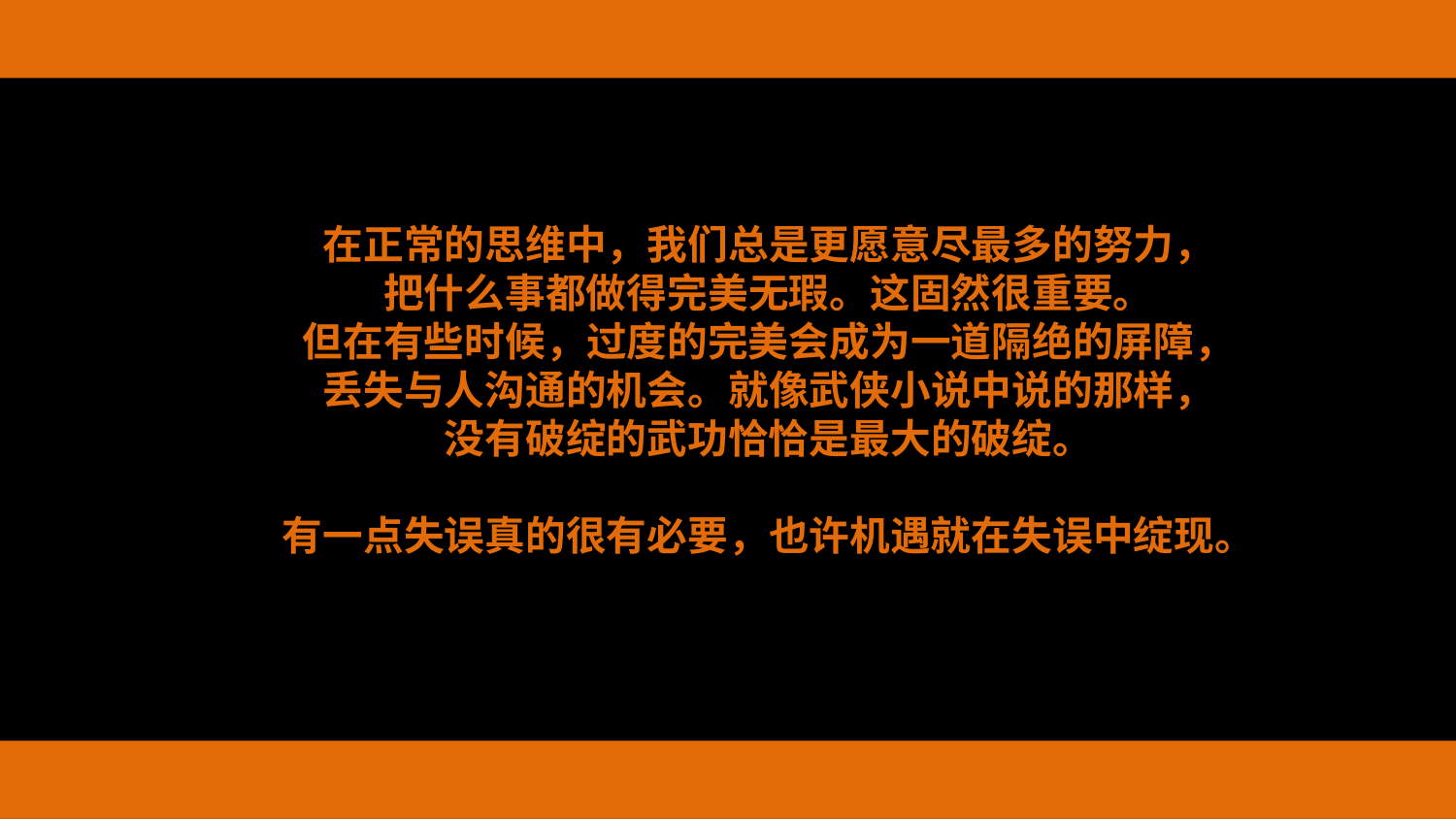

在正常的思维中，我们总是更愿意尽最多的努力，
把什么事都做得完美无瑕。这固然很重要。
但在有些时候，过度的完美会成为一道隔绝的屏障，
丢失与人沟通的机会。就像武侠小说中说的那样，
没有破绽的武功恰恰是最大的破绽。

有一点失误真的很有必要，也许机遇就在失误中绽现。